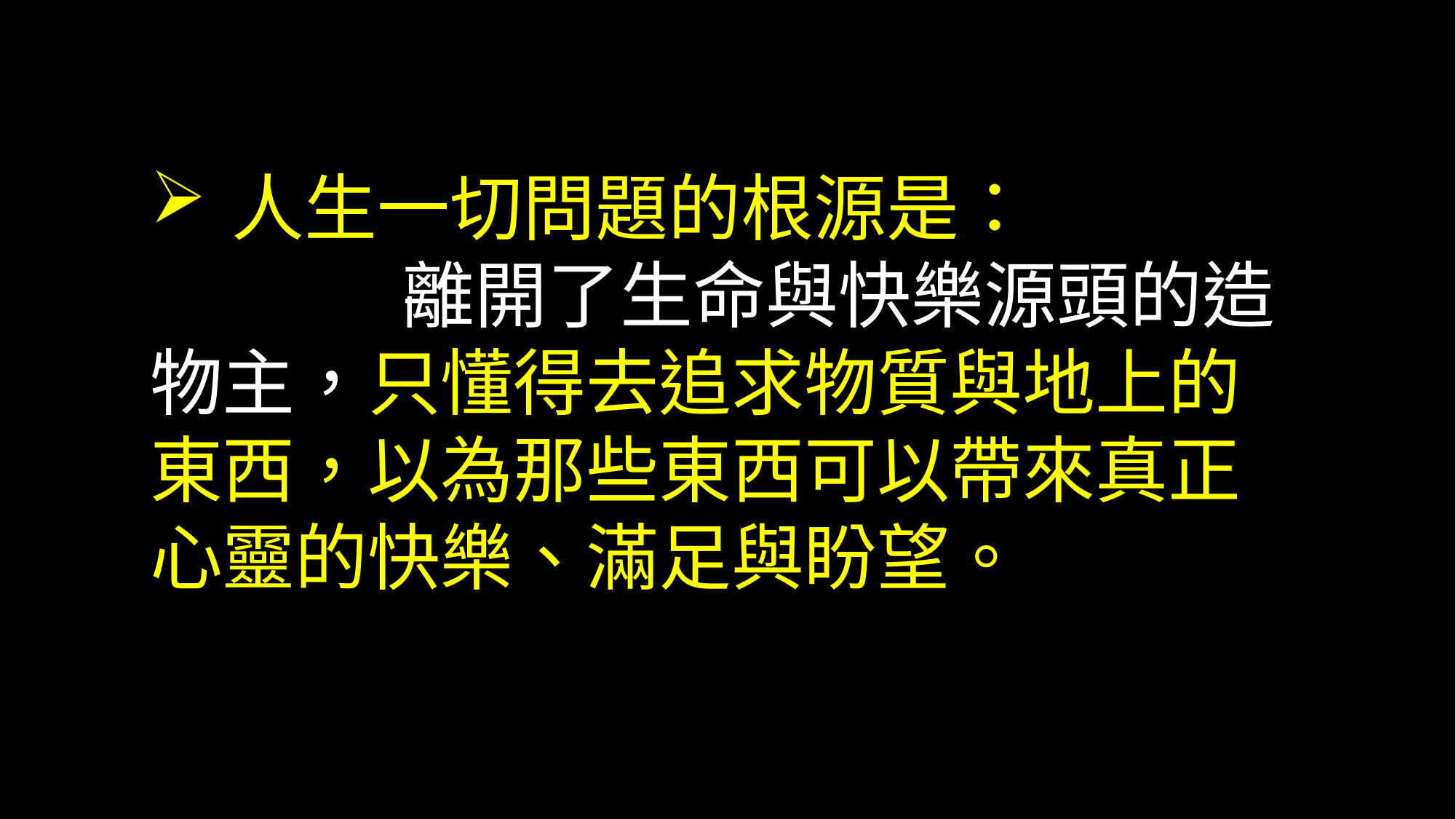

人生一切問題的根源是：
		 離開了生命與快樂源頭的造物主，只懂得去追求物質與地上的東西，以為那些東西可以帶來真正心靈的快樂、滿足與盼望。